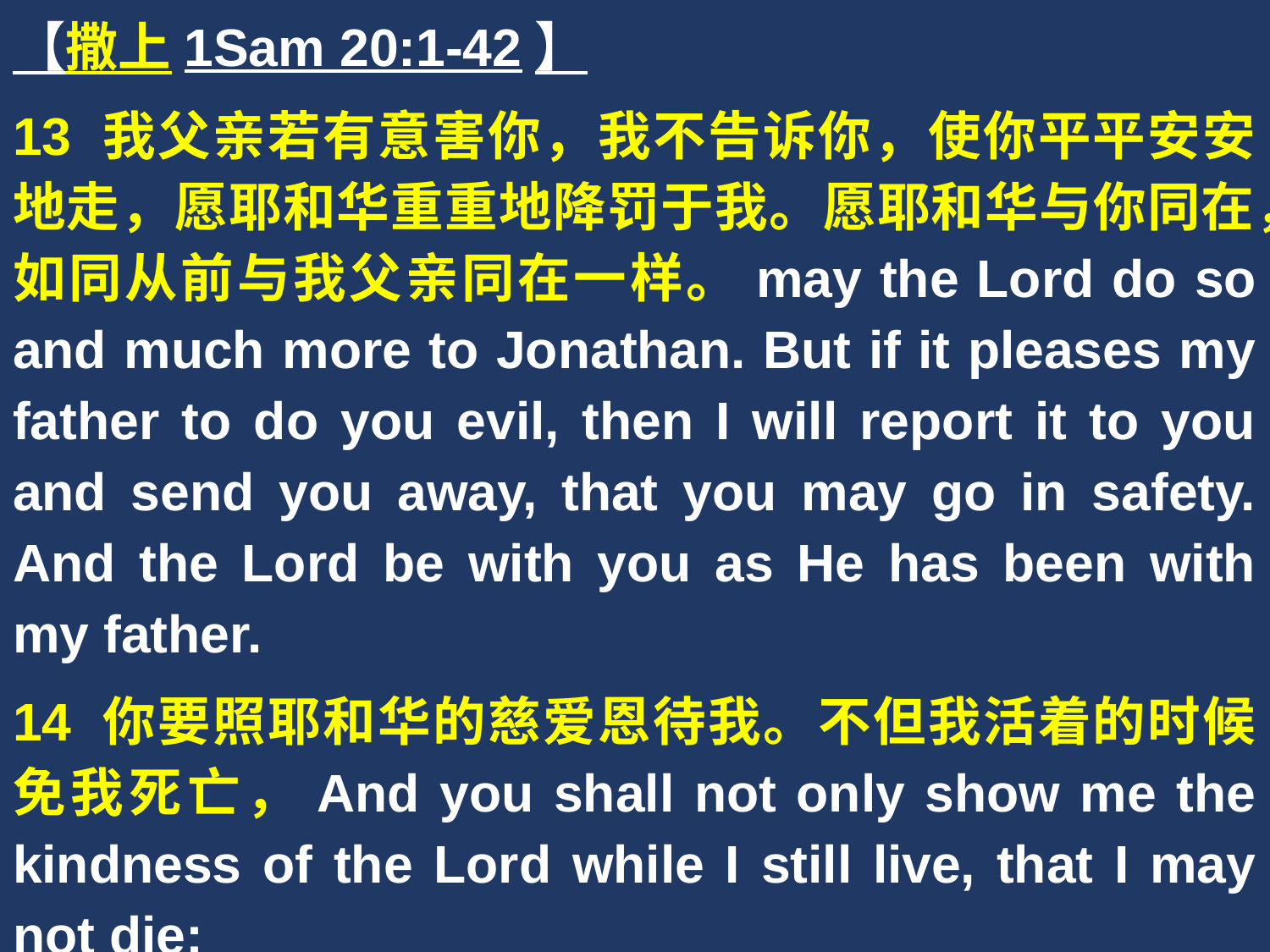

【撒上1Sam 20:1-42】
13 我父亲若有意害你，我不告诉你，使你平平安安地走，愿耶和华重重地降罚于我。愿耶和华与你同在，如同从前与我父亲同在一样。may the Lord do so and much more to Jonathan. But if it pleases my father to do you evil, then I will report it to you and send you away, that you may go in safety. And the Lord be with you as He has been with my father.
14 你要照耶和华的慈爱恩待我。不但我活着的时候免我死亡，And you shall not only show me the kindness of the Lord while I still live, that I may not die;